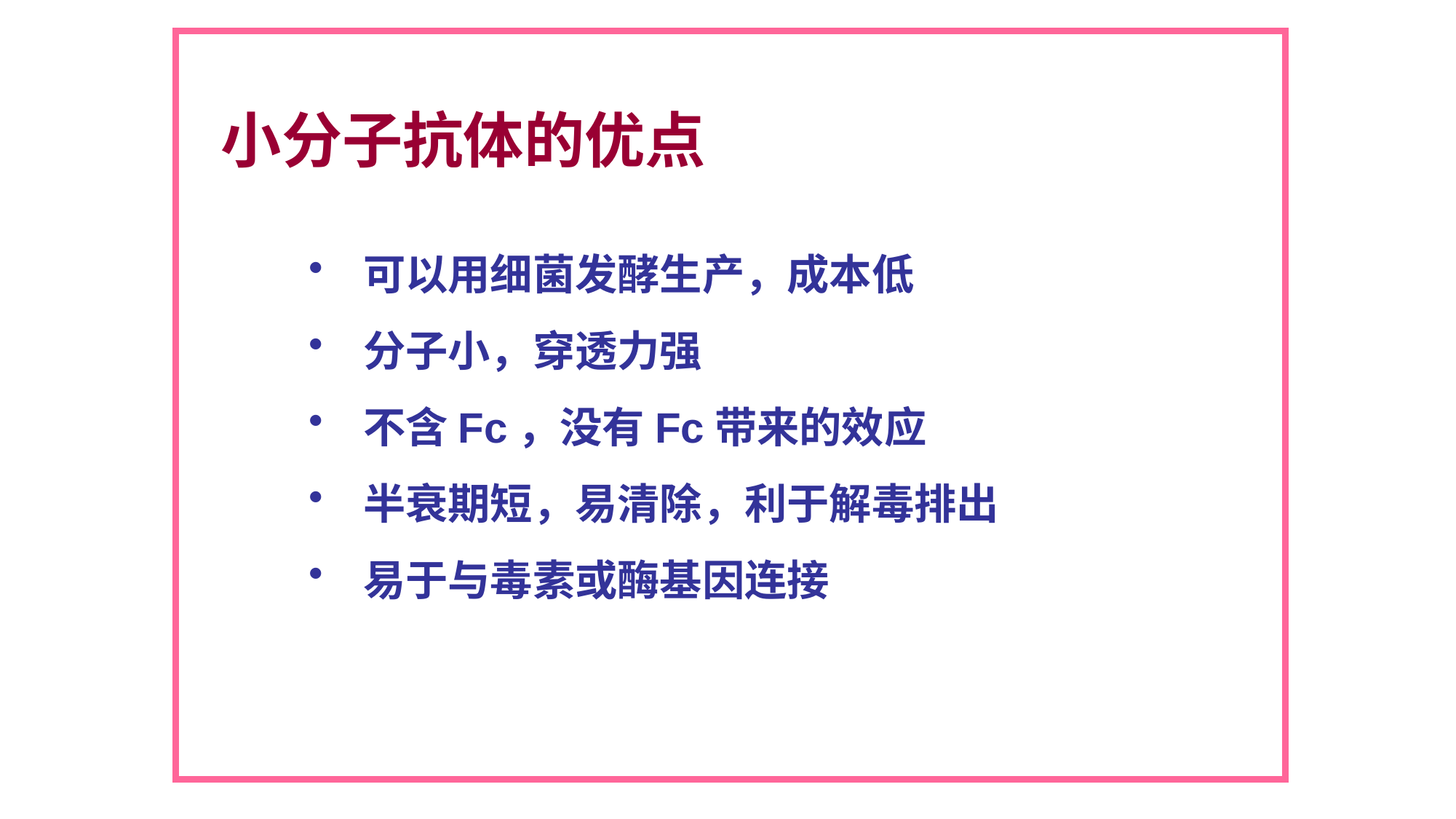

小分子抗体的优点

可以用细菌发酵生产，成本低
分子小，穿透力强
不含Fc，没有Fc带来的效应
半衰期短，易清除，利于解毒排出
易于与毒素或酶基因连接